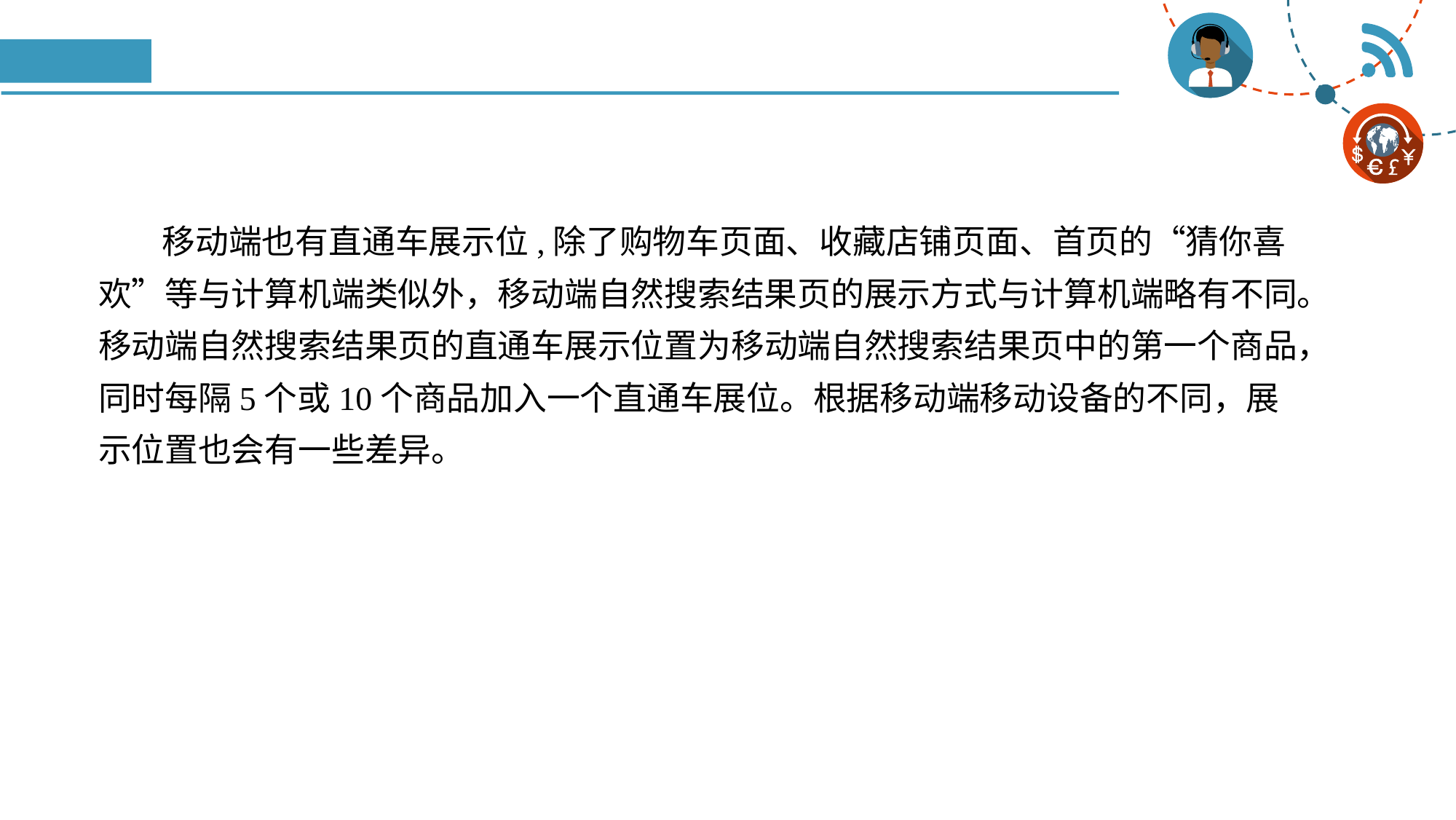

#
移动端也有直通车展示位,除了购物车页面、收藏店铺页面、首页的“猜你喜欢”等与计算机端类似外，移动端自然搜索结果页的展示方式与计算机端略有不同。移动端自然搜索结果页的直通车展示位置为移动端自然搜索结果页中的第一个商品，同时每隔5个或10个商品加入一个直通车展位。根据移动端移动设备的不同，展示位置也会有一些差异。